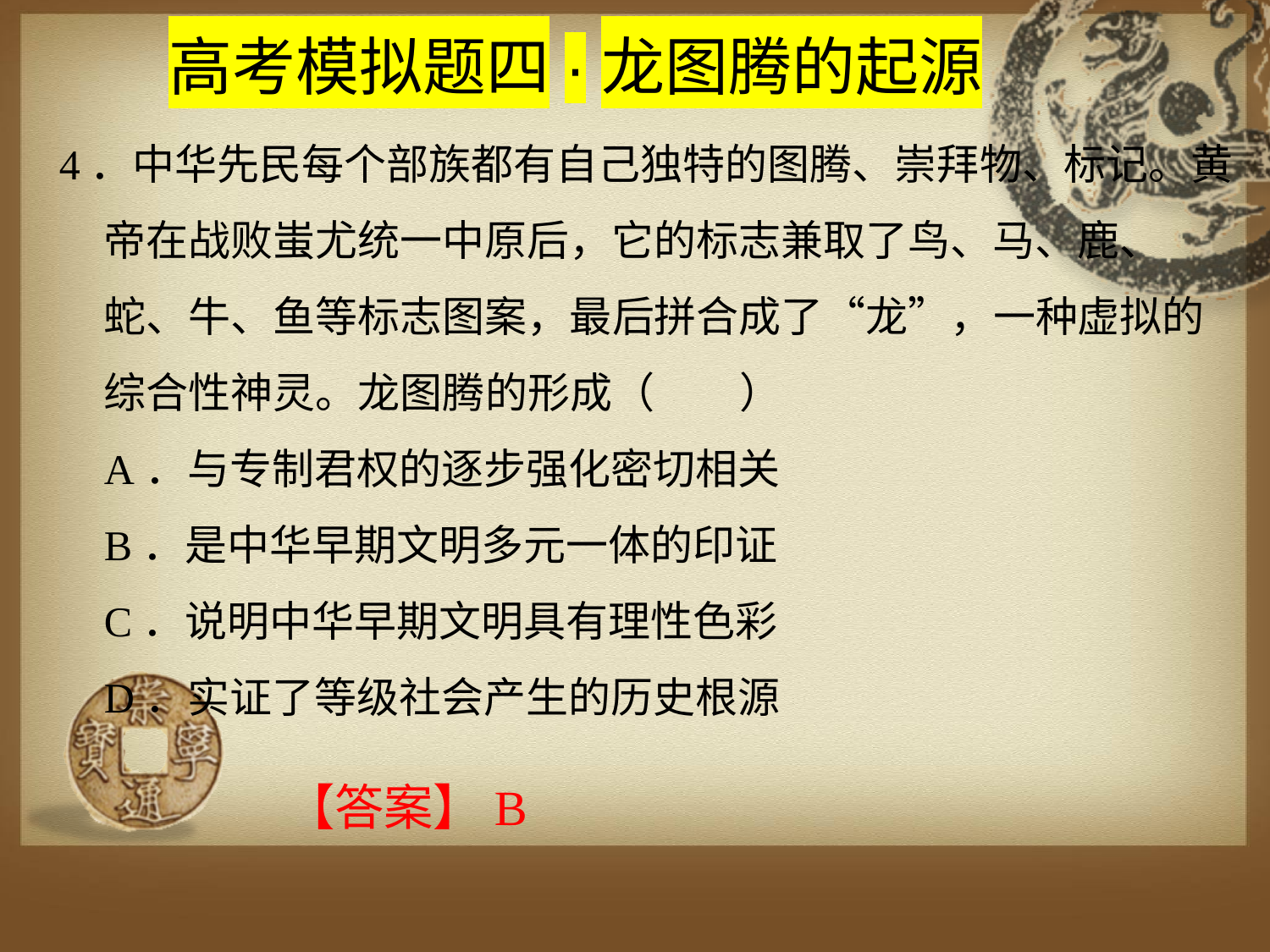

高考模拟题四·龙图腾的起源
4．中华先民每个部族都有自己独特的图腾、崇拜物、标记。黄帝在战败蚩尤统一中原后，它的标志兼取了鸟、马、鹿、蛇、牛、鱼等标志图案，最后拼合成了“龙”，一种虚拟的综合性神灵。龙图腾的形成（　　）
A．与专制君权的逐步强化密切相关
B．是中华早期文明多元一体的印证
C．说明中华早期文明具有理性色彩
D．实证了等级社会产生的历史根源
【答案】B